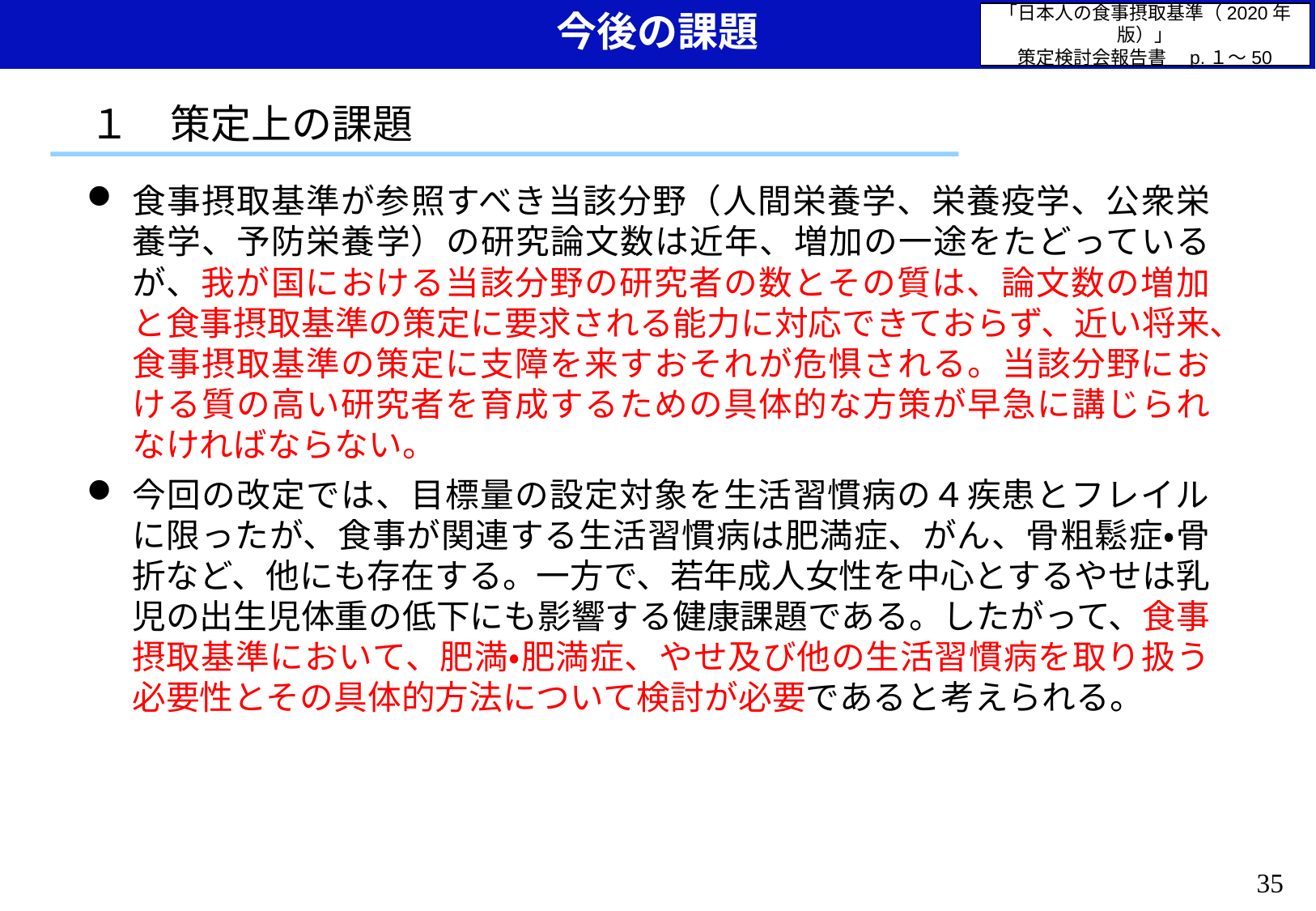

今後の課題
「日本人の食事摂取基準（2020年版）」
策定検討会報告書　p.１～50
１　策定上の課題

食事摂取基準が参照すべき当該分野（人間栄養学、栄養疫学、公衆栄養学、予防栄養学）の研究論文数は近年、増加の一途をたどっているが、我が国における当該分野の研究者の数とその質は、論文数の増加と食事摂取基準の策定に要求される能力に対応できておらず、近い将来、食事摂取基準の策定に支障を来すおそれが危惧される。当該分野における質の高い研究者を育成するための具体的な方策が早急に講じられなければならない。
今回の改定では、目標量の設定対象を生活習慣病の４疾患とフレイルに限ったが、食事が関連する生活習慣病は肥満症、がん、骨粗鬆症・骨折など、他にも存在する。一方で、若年成人女性を中心とするやせは乳児の出生児体重の低下にも影響する健康課題である。したがって、食事摂取基準において、肥満・肥満症、やせ及び他の生活習慣病を取り扱う必要性とその具体的方法について検討が必要であると考えられる。
35